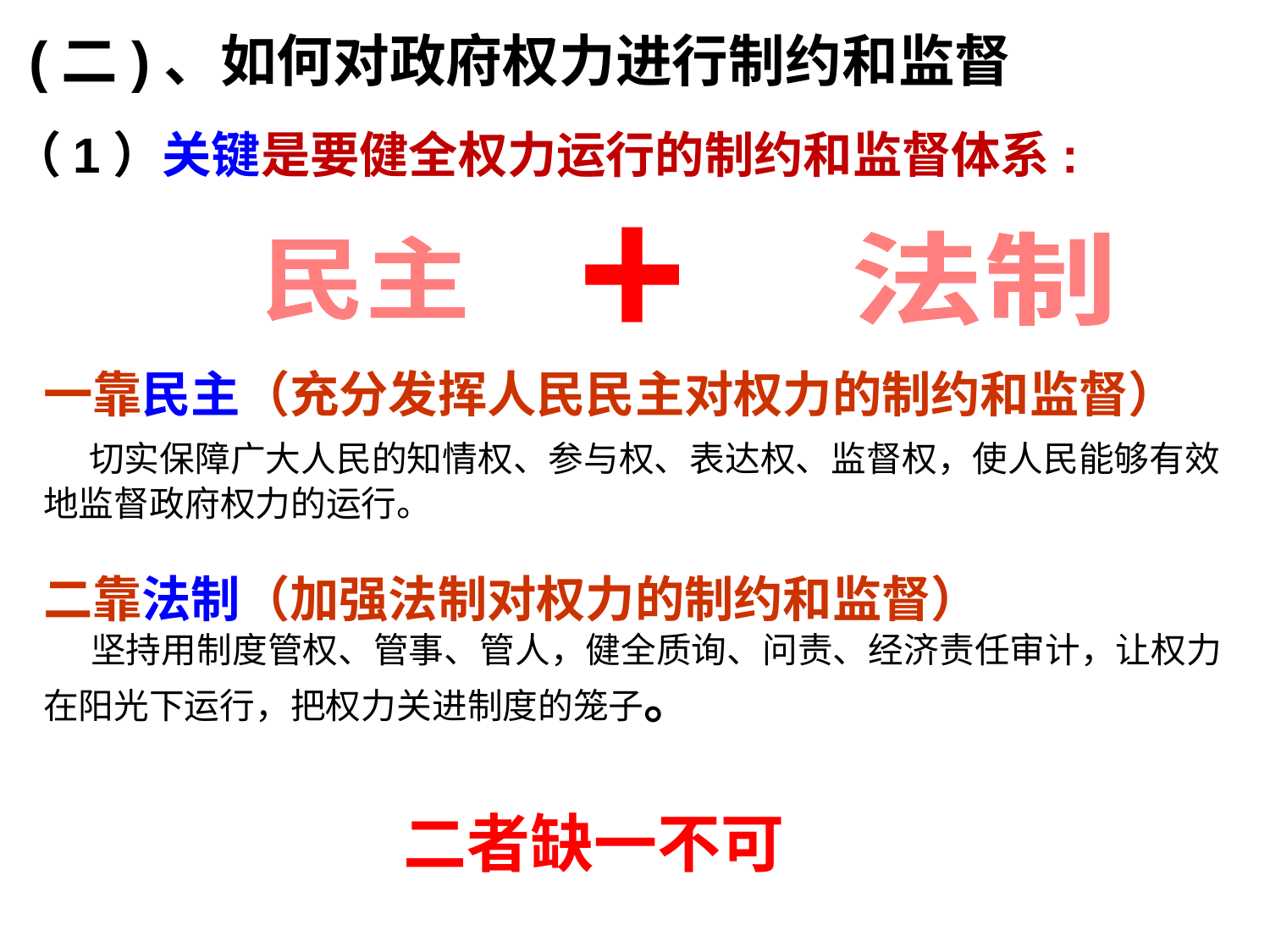

(二)、如何对政府权力进行制约和监督
（1）关键是要健全权力运行的制约和监督体系:
+
法制
民主
一靠民主（充分发挥人民民主对权力的制约和监督）
   切实保障广大人民的知情权、参与权、表达权、监督权，使人民能够有效地监督政府权力的运行。
二靠法制（加强法制对权力的制约和监督）
     坚持用制度管权、管事、管人，健全质询、问责、经济责任审计，让权力在阳光下运行，把权力关进制度的笼子。

二者缺一不可